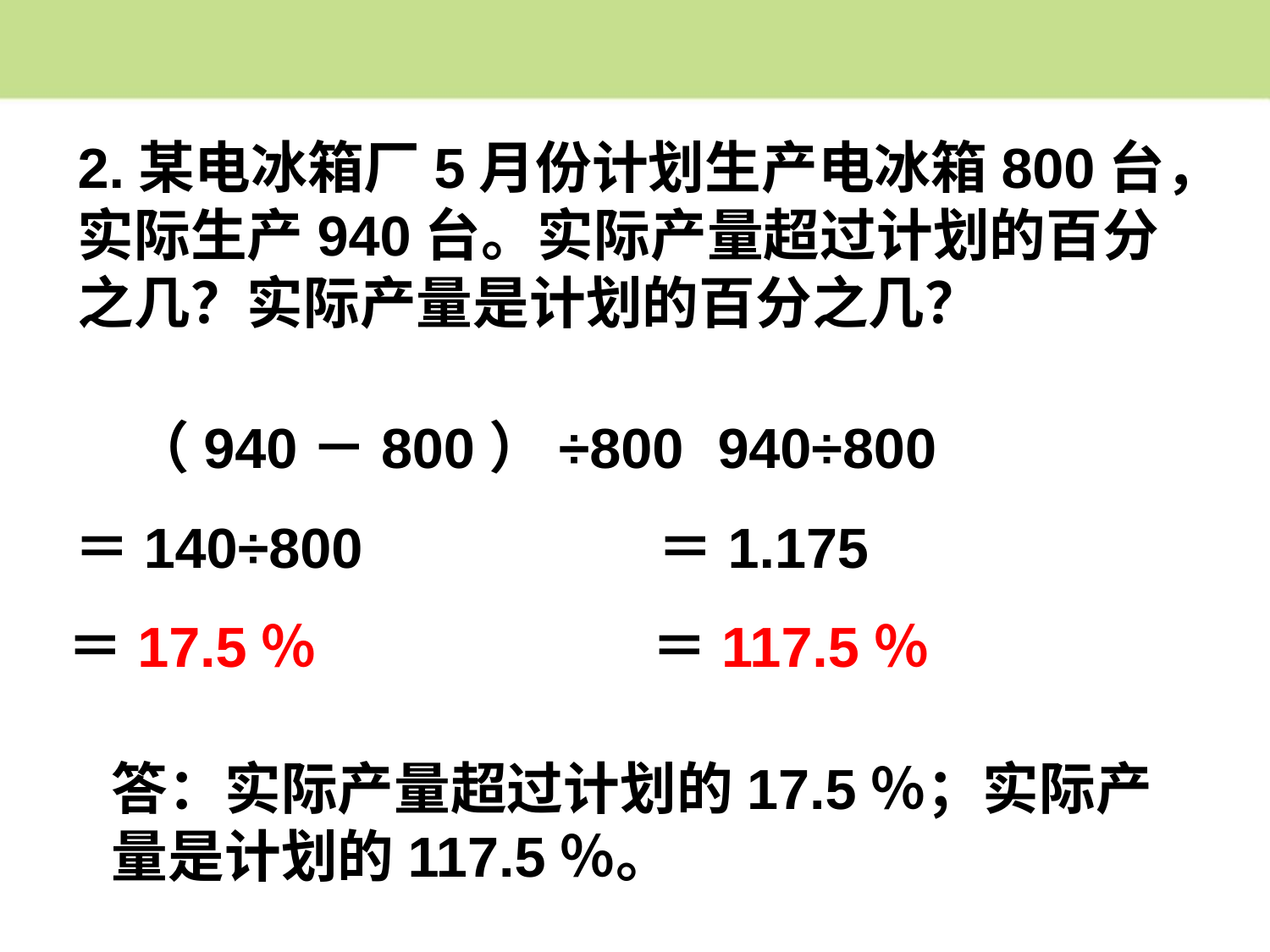

2.某电冰箱厂5月份计划生产电冰箱800台，实际生产940台。实际产量超过计划的百分之几？实际产量是计划的百分之几？
（940－800）÷800
940÷800
＝140÷800
＝1.175
＝17.5％
＝117.5％
答：实际产量超过计划的17.5％；实际产量是计划的117.5％。